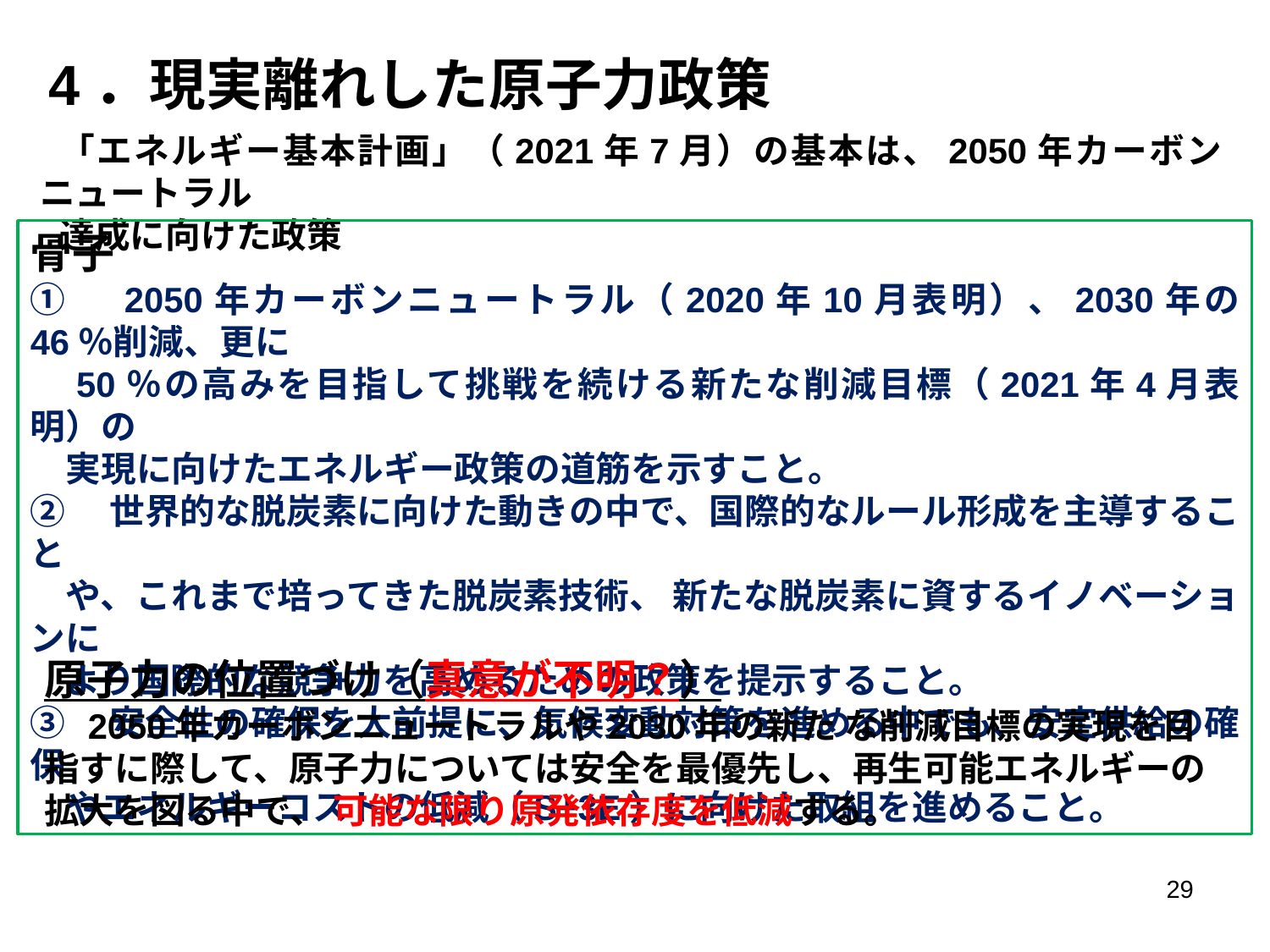

# 4．現実離れした原子力政策
「エネルギー基本計画」（2021年7月）の基本は、2050年カーボンニュートラル
達成に向けた政策
骨子
①　2050年カーボンニュートラル（2020年10月表明）、2030年の 46％削減、更に
　50％の高みを目指して挑戦を続ける新たな削減目標（2021年4月表明）の
　実現に向けたエネルギー政策の道筋を示すこと。
②　世界的な脱炭素に向けた動きの中で、国際的なルール形成を主導すること
　や、これまで培ってきた脱炭素技術、 新たな脱炭素に資するイノベーションに
　より国際的な競争力を高めるための政策を提示すること。
③　安全性の確保を大前提に、気候変動対策を進める中でも、安定供給の確保
　やエネルギーコストの低減（S+3E）に向けた取組を進めること。
原子力の位置づけ（真意が不明？）
　2050年カーボンニュートラルや2030年の新た な削減目標の実現を目指すに際して、原子力については安全を最優先し、再生可能エネルギーの拡大を図る中で、 可能な限り原発依存度を低減する。
29